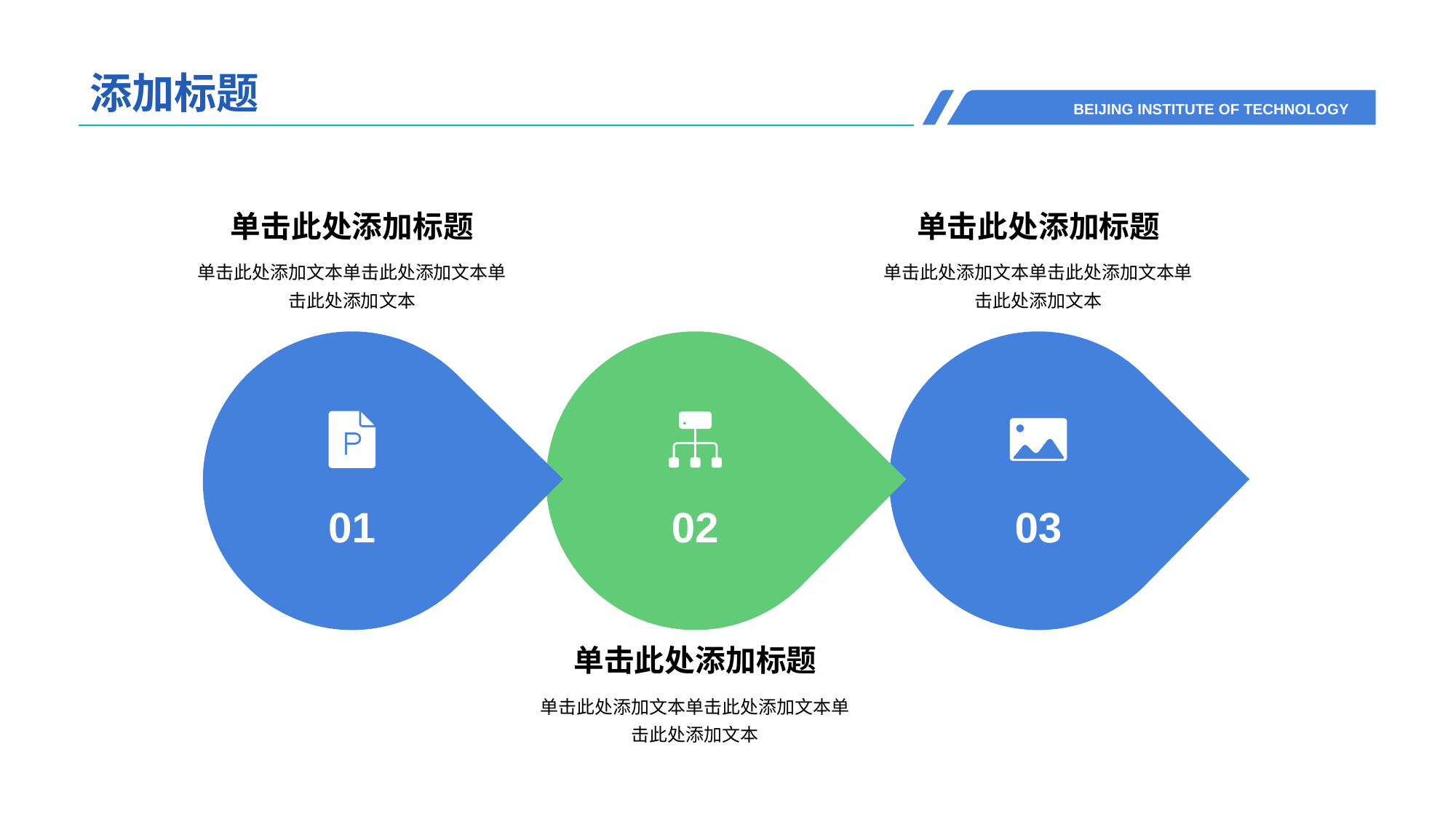

# 添加标题
单击此处添加标题
单击此处添加文本单击此处添加文本单击此处添加文本

01
单击此处添加标题
单击此处添加文本单击此处添加文本单击此处添加文本

03

02
单击此处添加标题
单击此处添加文本单击此处添加文本单击此处添加文本